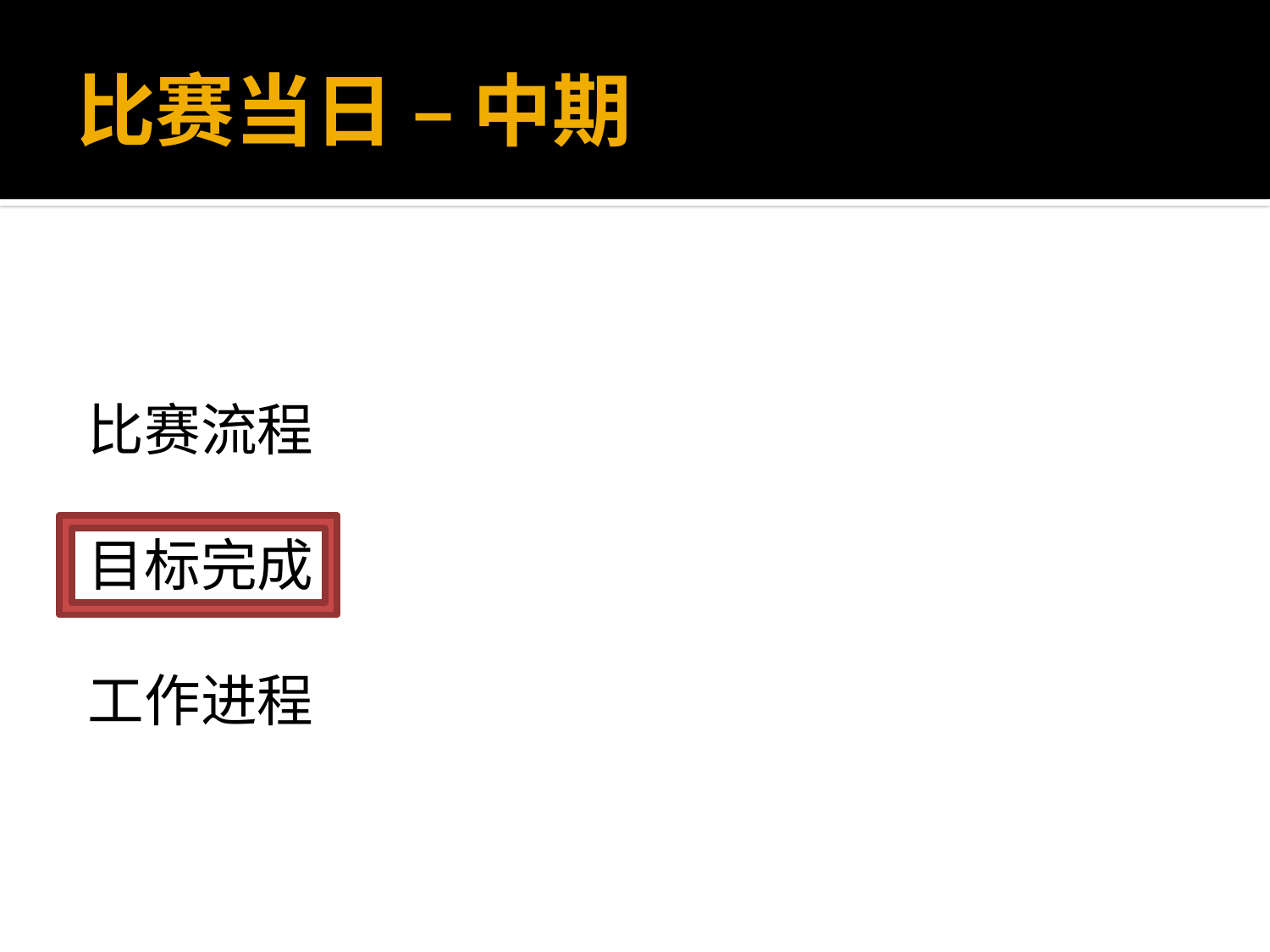

# 比赛当日 – 中期

比赛流程

目标完成

工作进程